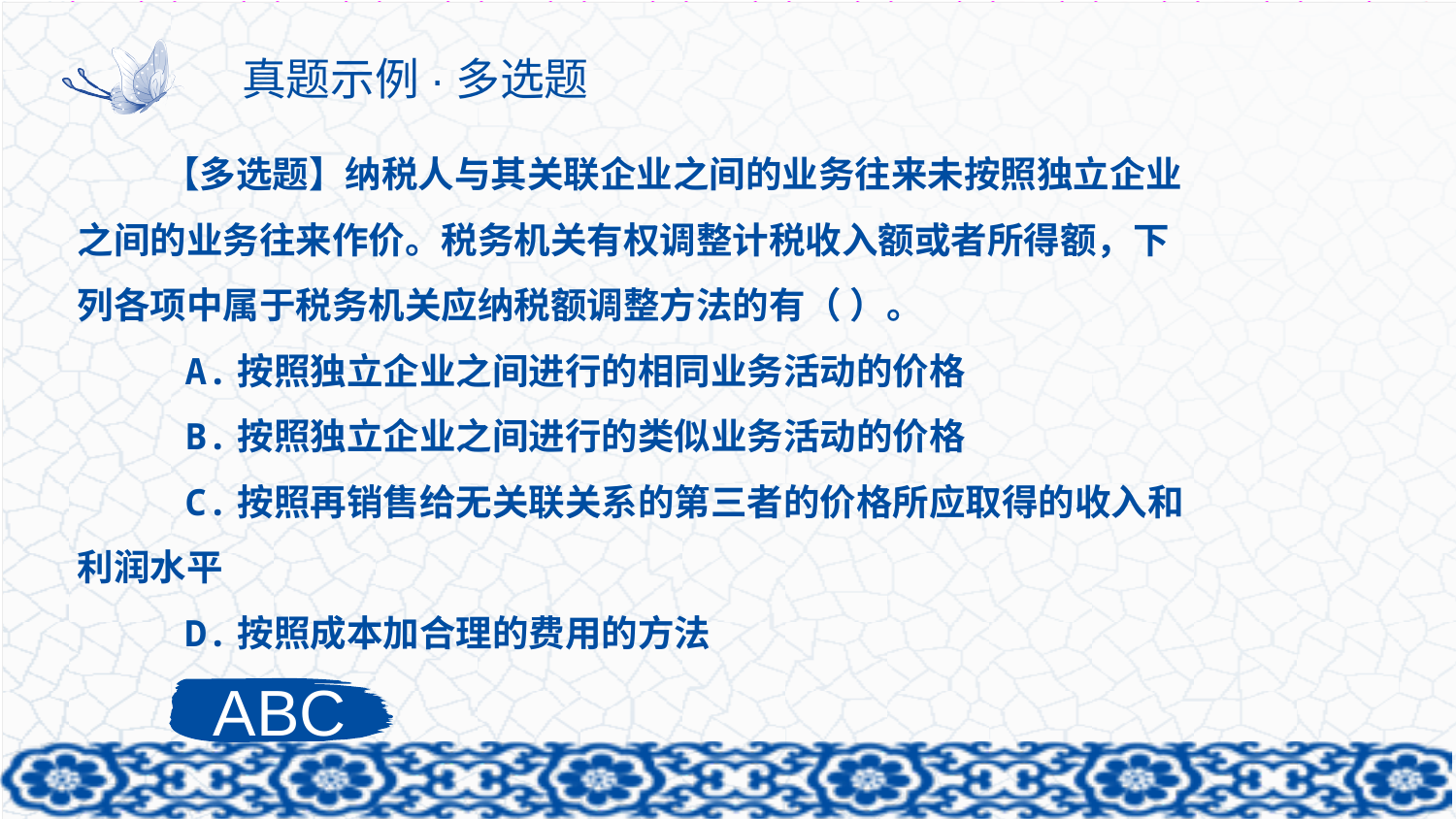

# 真题示例·多选题
【多选题】纳税人与其关联企业之间的业务往来未按照独立企业之间的业务往来作价。税务机关有权调整计税收入额或者所得额，下列各项中属于税务机关应纳税额调整方法的有（ ）。
 A.按照独立企业之间进行的相同业务活动的价格
 B.按照独立企业之间进行的类似业务活动的价格
 C.按照再销售给无关联关系的第三者的价格所应取得的收入和利润水平
 D.按照成本加合理的费用的方法
ABC